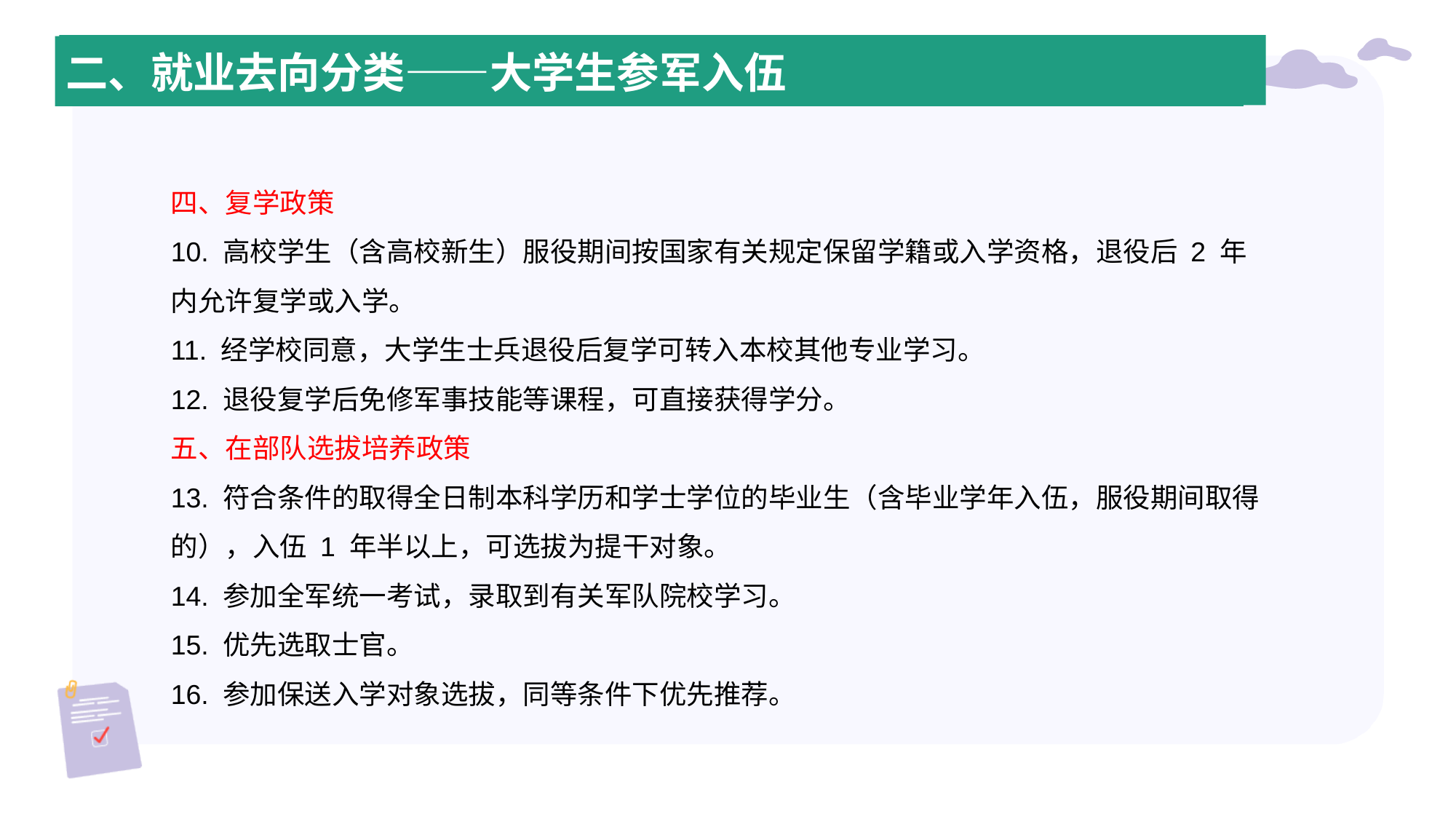

三、求职目标确定的方法与途径
二、就业去向分类——大学生参军入伍
四、复学政策
10. 高校学生（含高校新生）服役期间按国家有关规定保留学籍或入学资格，退役后 2 年内允许复学或入学。
11. 经学校同意，大学生士兵退役后复学可转入本校其他专业学习。
12. 退役复学后免修军事技能等课程，可直接获得学分。
五、在部队选拔培养政策
13. 符合条件的取得全日制本科学历和学士学位的毕业生（含毕业学年入伍，服役期间取得的），入伍 1 年半以上，可选拔为提干对象。
14. 参加全军统一考试，录取到有关军队院校学习。
15. 优先选取士官。
16. 参加保送入学对象选拔，同等条件下优先推荐。